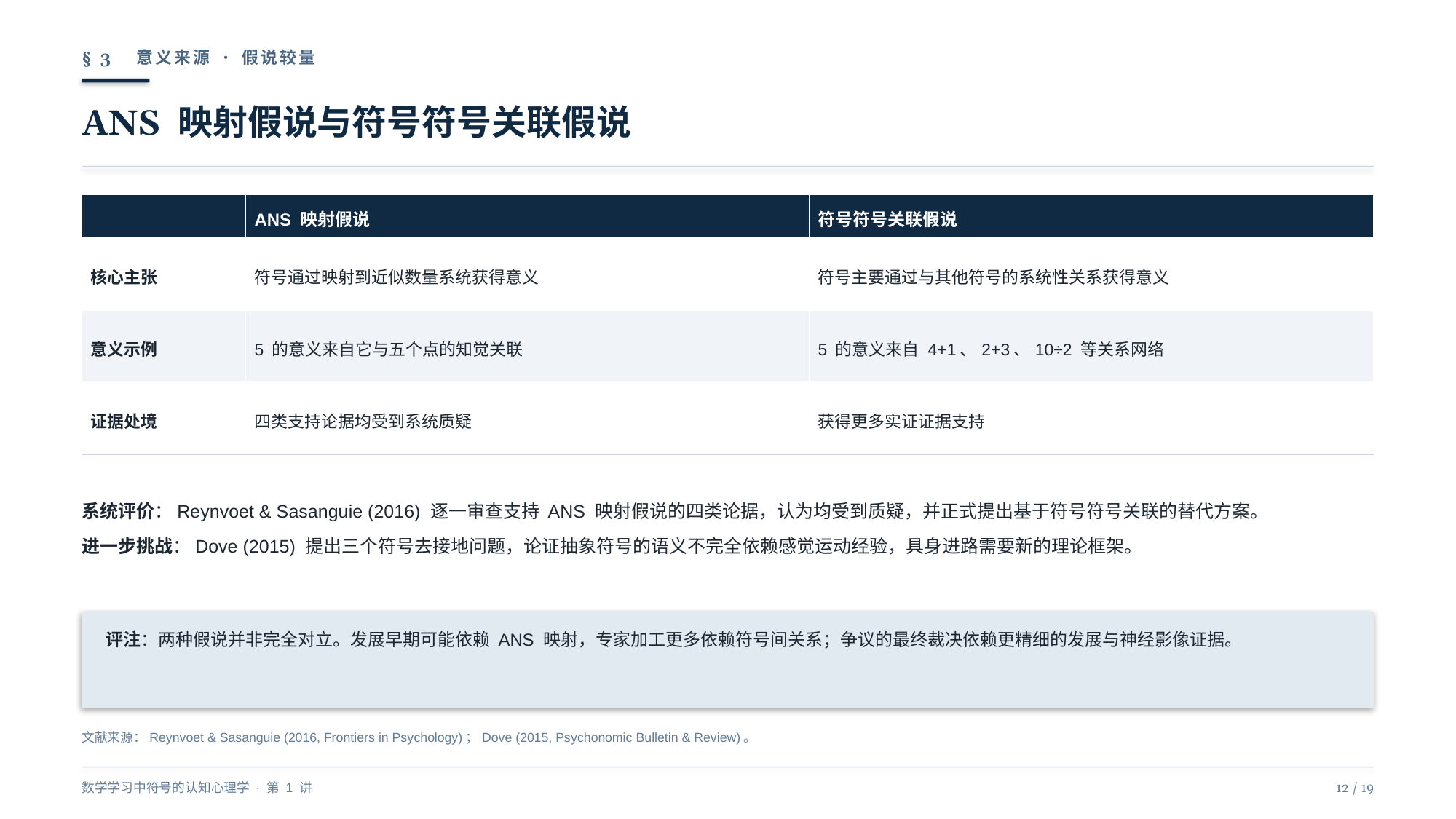

§ 3　意义来源 · 假说较量

ANS 映射假说与符号符号关联假说

|  | ANS 映射假说 | 符号符号关联假说 |
| --- | --- | --- |
| 核心主张 | 符号通过映射到近似数量系统获得意义 | 符号主要通过与其他符号的系统性关系获得意义 |
| 意义示例 | 5 的意义来自它与五个点的知觉关联 | 5 的意义来自 4+1、2+3、10÷2 等关系网络 |
| 证据处境 | 四类支持论据均受到系统质疑 | 获得更多实证证据支持 |
系统评价：Reynvoet & Sasanguie (2016) 逐一审查支持 ANS 映射假说的四类论据，认为均受到质疑，并正式提出基于符号符号关联的替代方案。
进一步挑战：Dove (2015) 提出三个符号去接地问题，论证抽象符号的语义不完全依赖感觉运动经验，具身进路需要新的理论框架。

评注：两种假说并非完全对立。发展早期可能依赖 ANS 映射，专家加工更多依赖符号间关系；争议的最终裁决依赖更精细的发展与神经影像证据。
文献来源：Reynvoet & Sasanguie (2016, Frontiers in Psychology)；Dove (2015, Psychonomic Bulletin & Review)。

数学学习中符号的认知心理学 · 第 1 讲
12 / 19